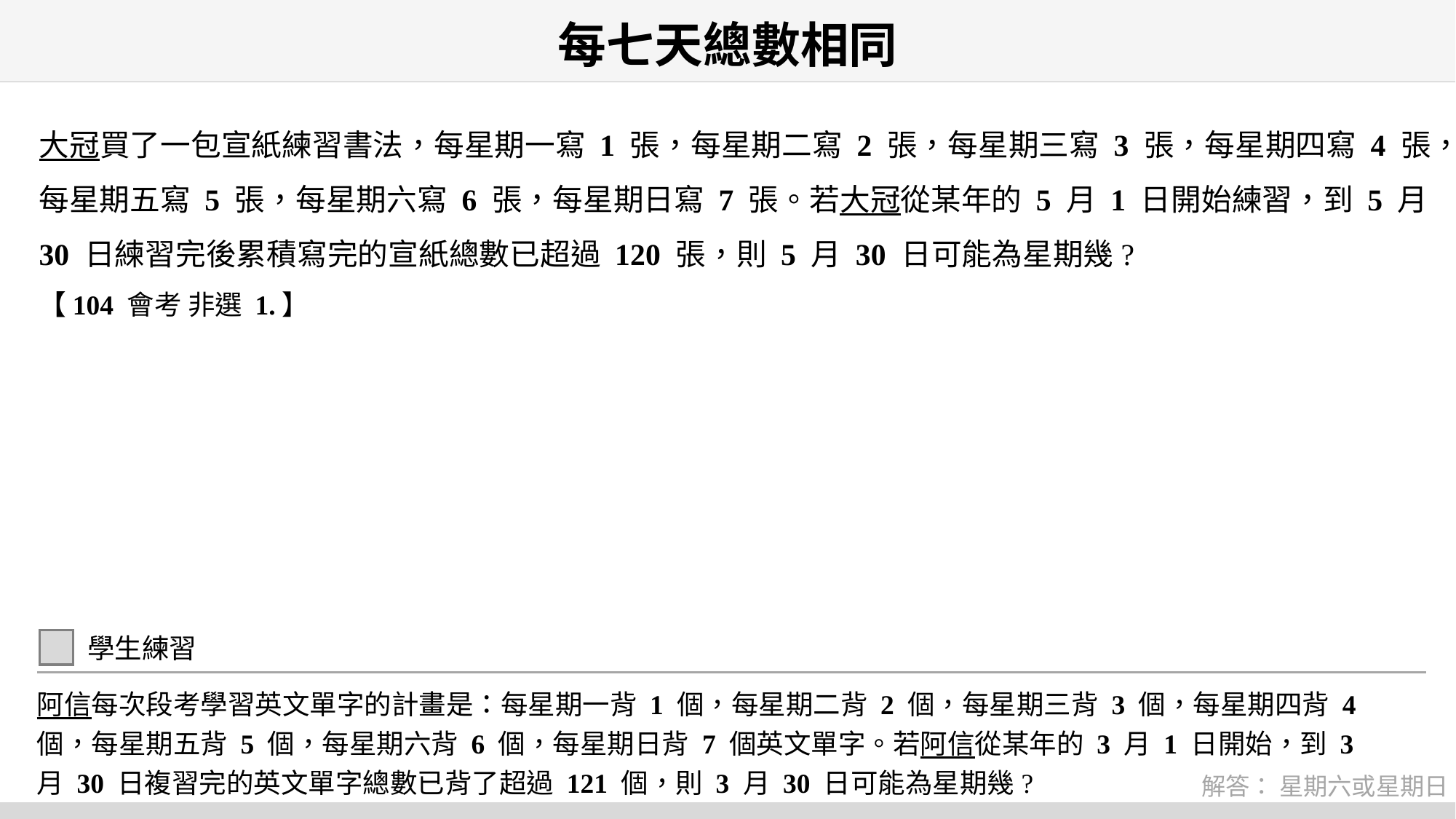

# 每七天總數相同
大冠買了一包宣紙練習書法，每星期一寫 1 張，每星期二寫 2 張，每星期三寫 3 張，每星期四寫 4 張，每星期五寫 5 張，每星期六寫 6 張，每星期日寫 7 張。若大冠從某年的 5 月 1 日開始練習，到 5 月 30 日練習完後累積寫完的宣紙總數已超過 120 張，則 5 月 30 日可能為星期幾?                             【104 會考 非選 1.】
學生練習

阿信每次段考學習英文單字的計畫是：每星期一背 1 個，每星期二背 2 個，每星期三背 3 個，每星期四背 4 個，每星期五背 5 個，每星期六背 6 個，每星期日背 7 個英文單字。若阿信從某年的 3 月 1 日開始，到 3 月 30 日複習完的英文單字總數已背了超過 121 個，則 3 月 30 日可能為星期幾?
解答： 星期六或星期日